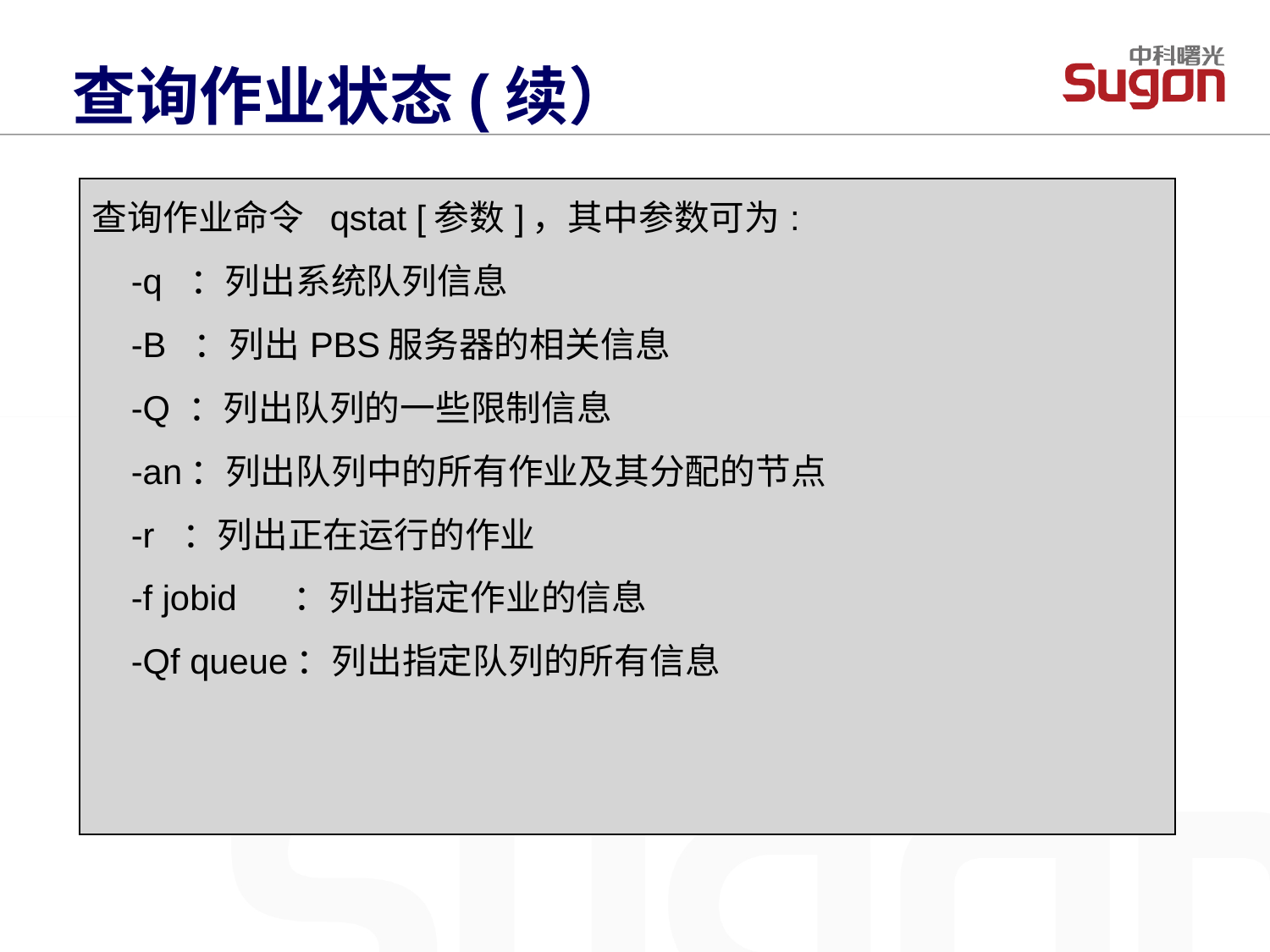

查询作业状态(续）
| 查询作业命令 qstat [参数]，其中参数可为: -q ：列出系统队列信息 -B ：列出PBS服务器的相关信息 -Q ：列出队列的一些限制信息 -an：列出队列中的所有作业及其分配的节点 -r ：列出正在运行的作业 -f jobid ：列出指定作业的信息 -Qf queue：列出指定队列的所有信息 |
| --- |